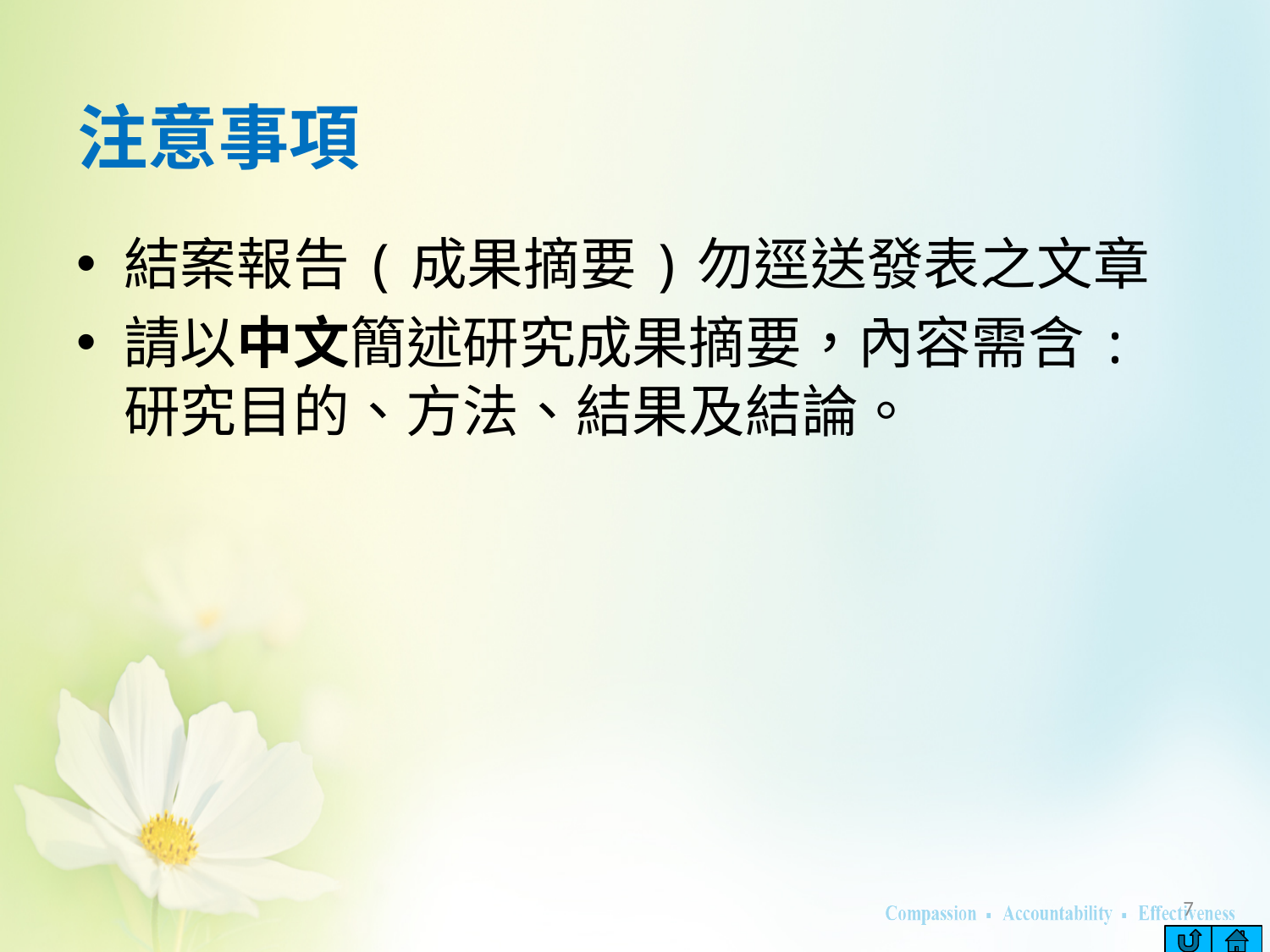

# 注意事項
結案報告(成果摘要)勿逕送發表之文章
請以中文簡述研究成果摘要，內容需含:研究目的、方法、結果及結論。
7